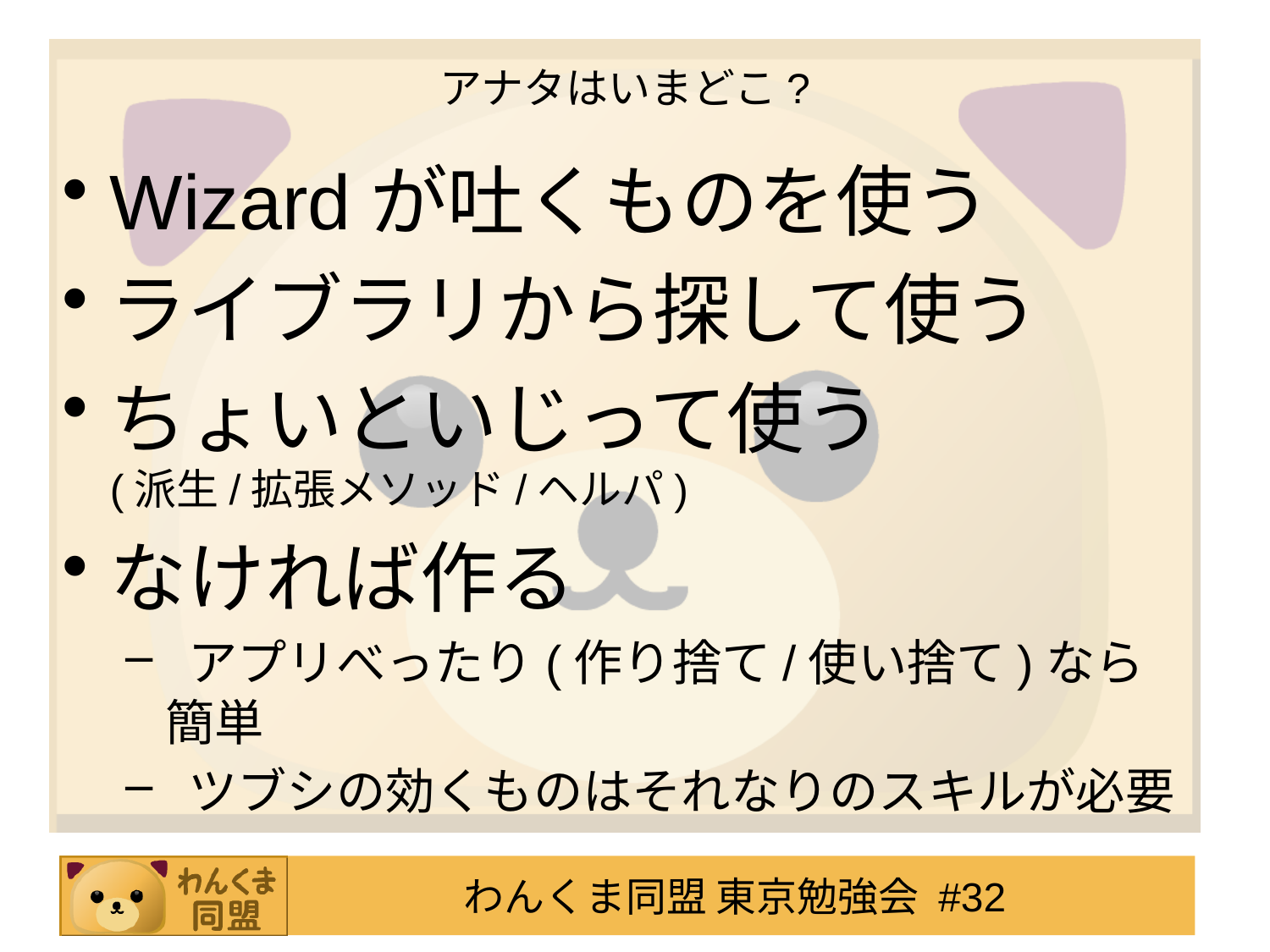

# アナタはいまどこ?
Wizardが吐くものを使う
ライブラリから探して使う
ちょいといじって使う
(派生/拡張メソッド/ヘルパ)
なければ作る
 アプリべったり(作り捨て/使い捨て)なら簡単
 ツブシの効くものはそれなりのスキルが必要